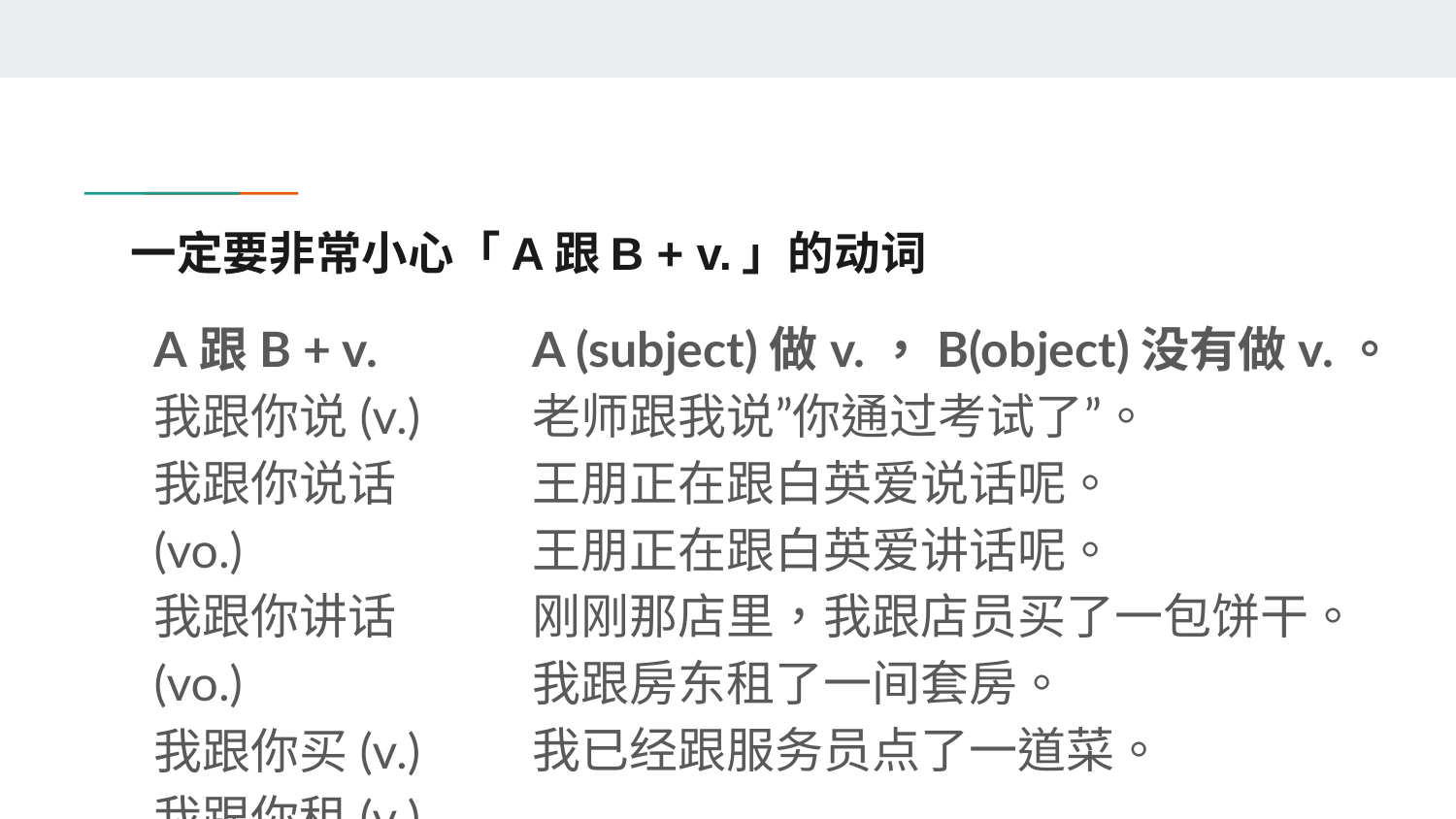

# 一定要非常小心「A跟B + v.」的动词
A跟B + v.
我跟你说(v.)
我跟你说话(vo.)
我跟你讲话(vo.)
我跟你买(v.)
我跟你租(v.)
我跟你点菜(vo.)
A (subject)做v.，B(object)没有做v.。
老师跟我说”你通过考试了”。
王朋正在跟白英爱说话呢。
王朋正在跟白英爱讲话呢。
刚刚那店里，我跟店员买了一包饼干。
我跟房东租了一间套房。
我已经跟服务员点了一道菜。